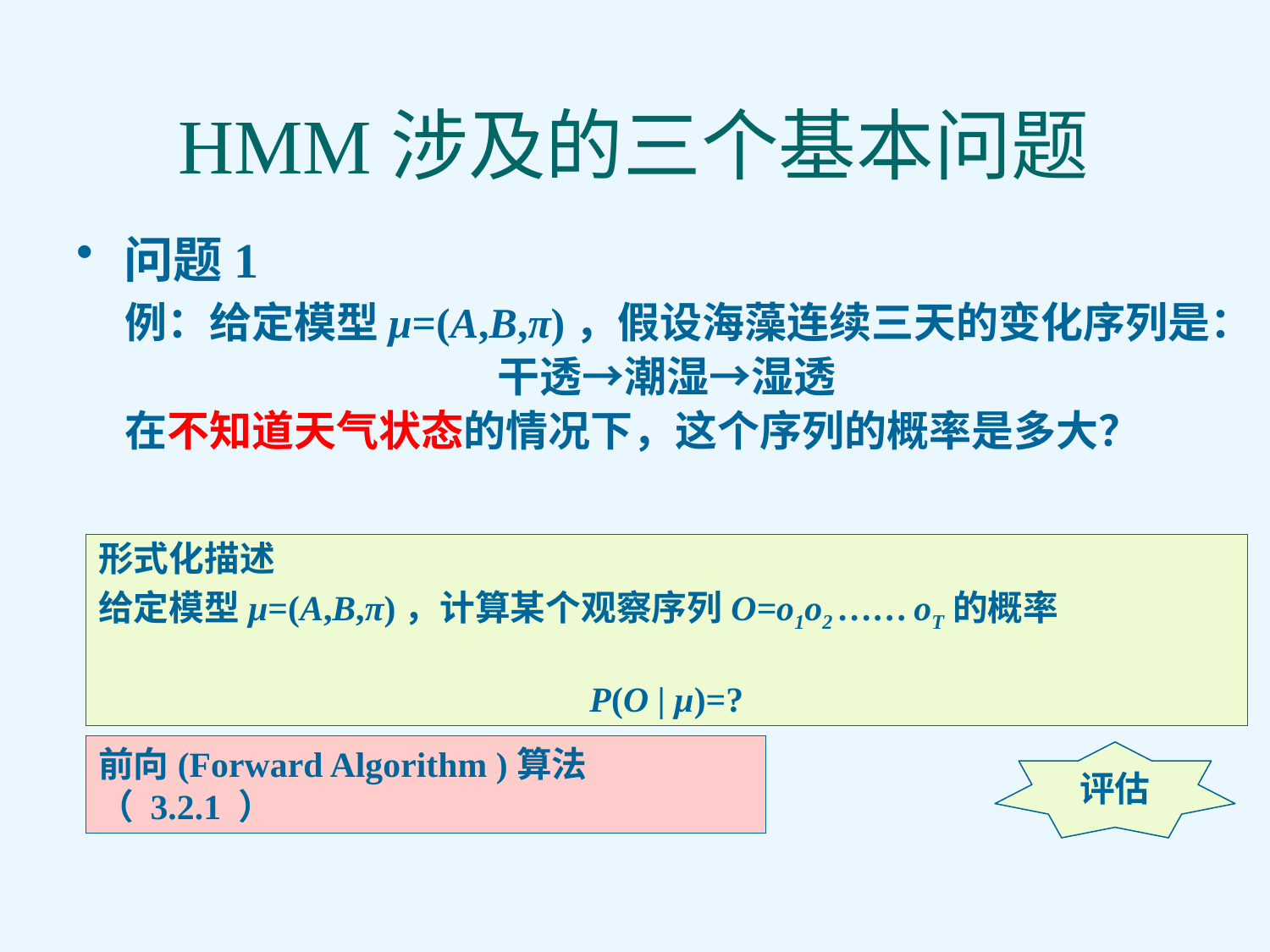

# HMM涉及的三个基本问题
问题1
    例：给定模型μ=(A,B,π)，假设海藻连续三天的变化序列是：
干透→潮湿→湿透
    在不知道天气状态的情况下，这个序列的概率是多大？
形式化描述
给定模型μ=(A,B,π)，计算某个观察序列O=o1o2 …… oT的概率

P(O | μ)=?
前向(Forward Algorithm )算法（ 3.2.1 ）
评估